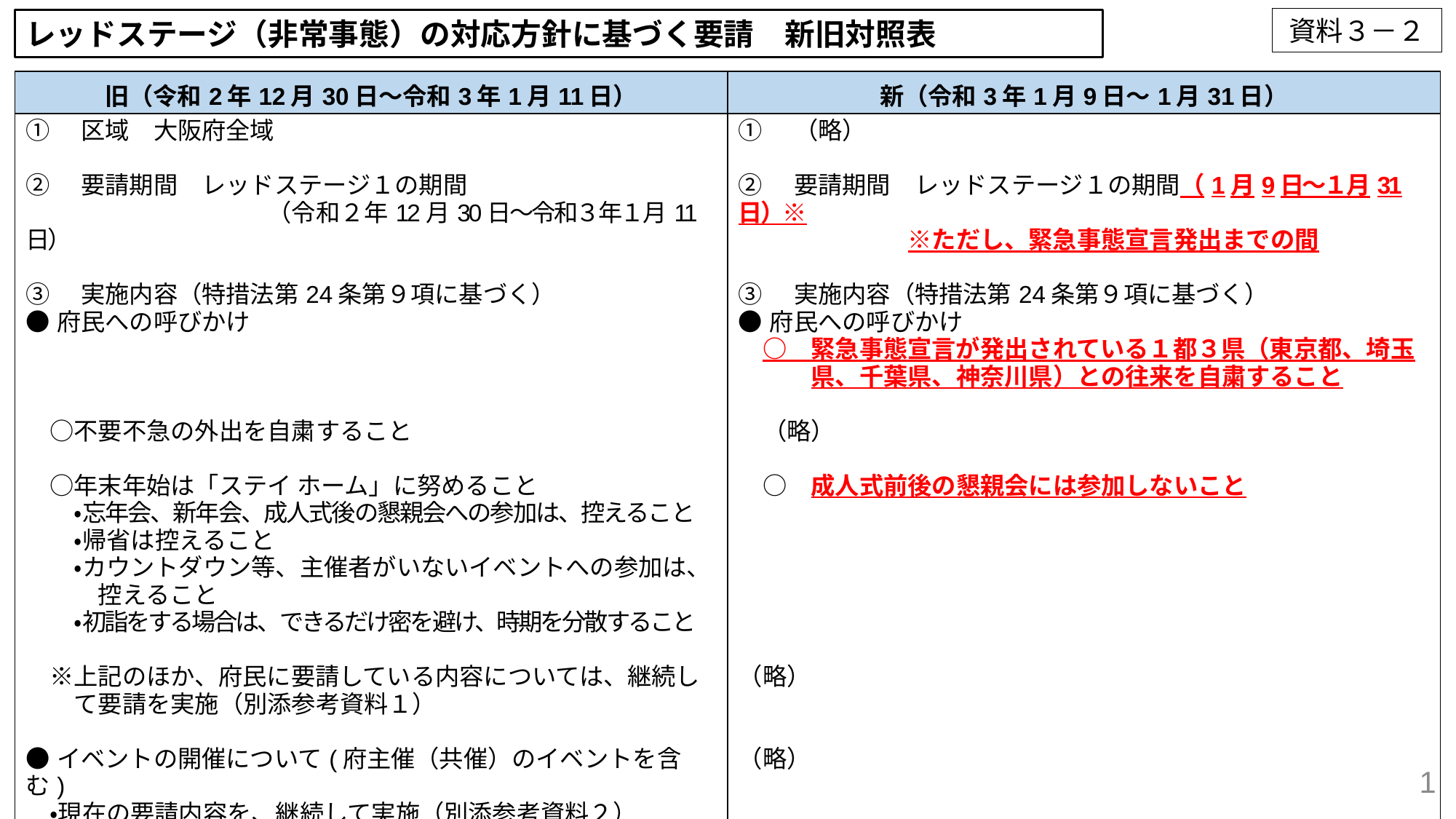

資料３－２
レッドステージ（非常事態）の対応方針に基づく要請　新旧対照表

| 旧（令和2年12月30日～令和3年1月11日） | 新（令和3年1月9日～1月31日） |
| --- | --- |
| ①　区域　大阪府全域 ②　要請期間　レッドステージ１の期間 　　　　　　　　　　（令和２年12月30日～令和３年１月11日） ③　実施内容（特措法第24条第９項に基づく） ●府民への呼びかけ 　○不要不急の外出を自粛すること 　○年末年始は「ステイ ホーム」に努めること 　　・忘年会、新年会、成人式後の懇親会への参加は、控えること 　　・帰省は控えること 　　・カウントダウン等、主催者がいないイベントへの参加は、 　　　控えること 　　・初詣をする場合は、できるだけ密を避け、時期を分散すること 　※上記のほか、府民に要請している内容については、継続し 　　て要請を実施（別添参考資料１） ●イベントの開催について(府主催（共催）のイベントを含む) 　・現在の要請内容を、継続して実施（別添参考資料２） | ①　（略） ②　要請期間　レッドステージ１の期間（1月9日～１月31日）※ 　　　　　　　※ただし、緊急事態宣言発出までの間 ③　実施内容（特措法第24条第９項に基づく） ●府民への呼びかけ 　○　緊急事態宣言が発出されている１都３県（東京都、埼玉 　　　県、千葉県、神奈川県）との往来を自粛すること 　（略） 　○　成人式前後の懇親会には参加しないこと 　 （略） （略） |

1